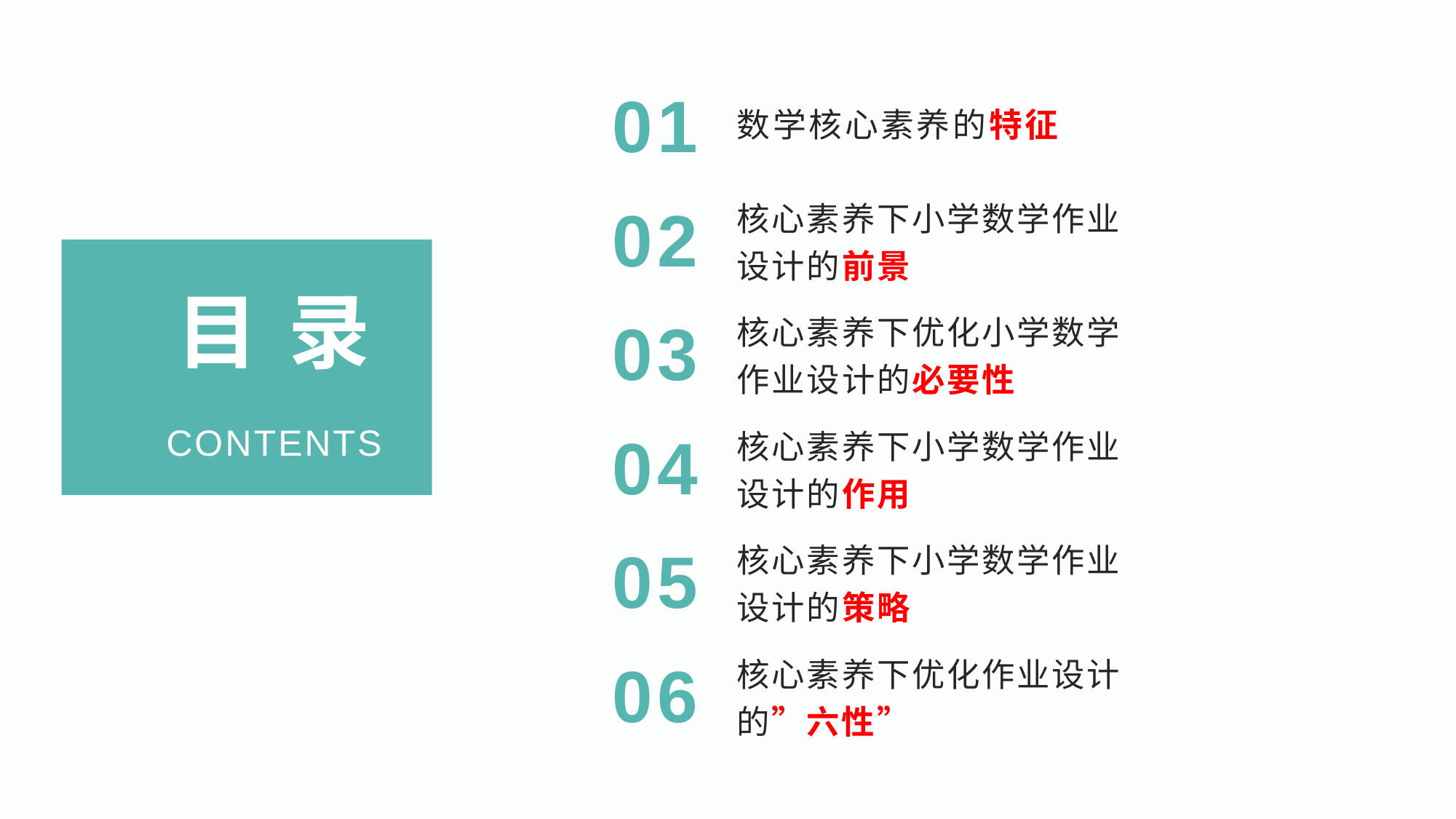

01
数学核心素养的特征
02
核心素养下小学数学作业设计的前景

目 录
03
核心素养下优化小学数学作业设计的必要性
CONTENTS
核心素养下小学数学作业设计的作用
04
核心素养下小学数学作业设计的策略
05
06
核心素养下优化作业设计的”六性”